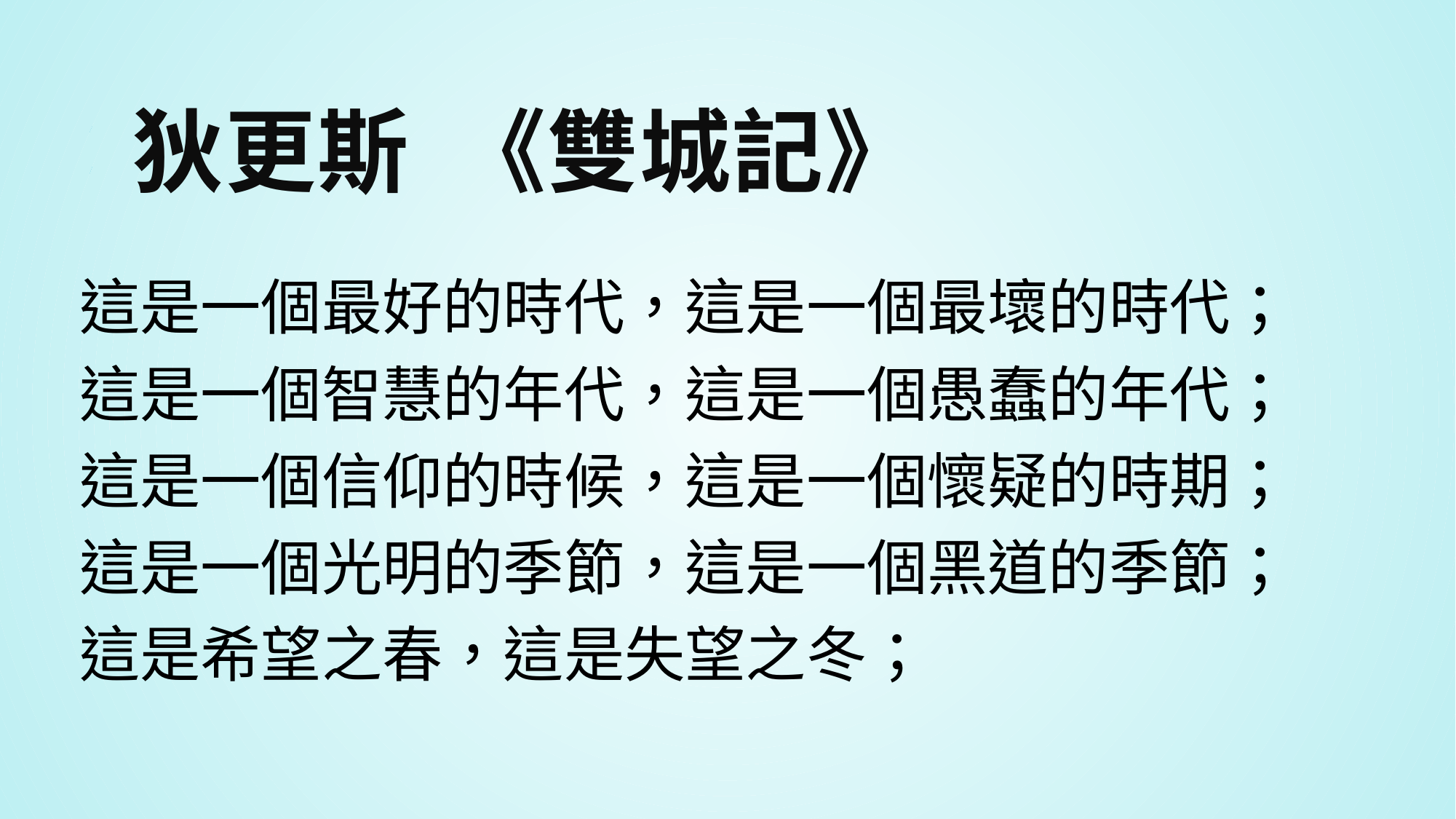

# 狄更斯  《雙城記》
這是一個最好的時代，這是一個最壞的時代；
這是一個智慧的年代，這是一個愚蠢的年代；
這是一個信仰的時候，這是一個懷疑的時期；
這是一個光明的季節，這是一個黑道的季節；
這是希望之春，這是失望之冬；